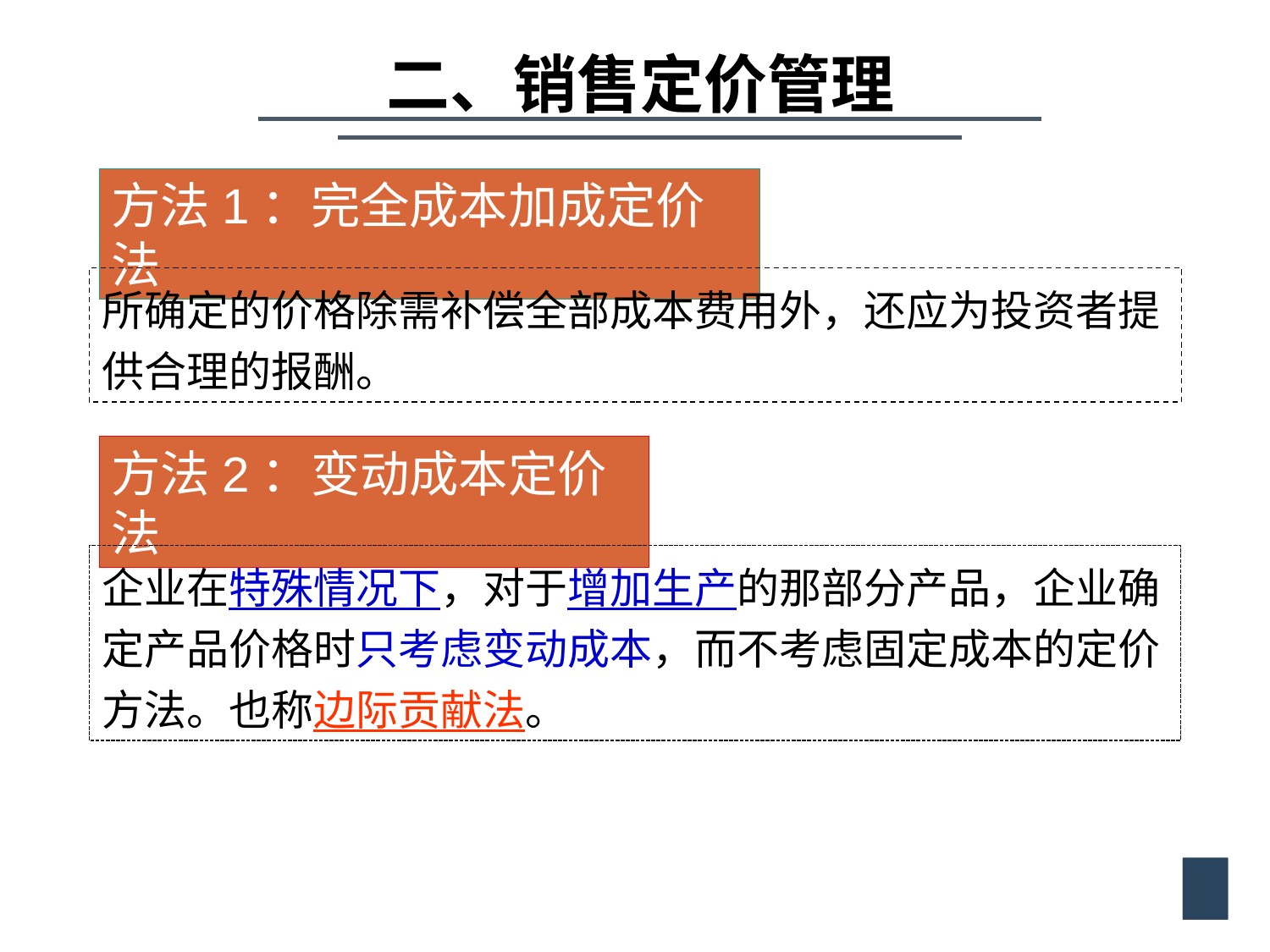

二、销售定价管理
方法1：完全成本加成定价法
所确定的价格除需补偿全部成本费用外，还应为投资者提供合理的报酬。
方法2：变动成本定价法
企业在特殊情况下，对于增加生产的那部分产品，企业确定产品价格时只考虑变动成本，而不考虑固定成本的定价方法。也称边际贡献法。